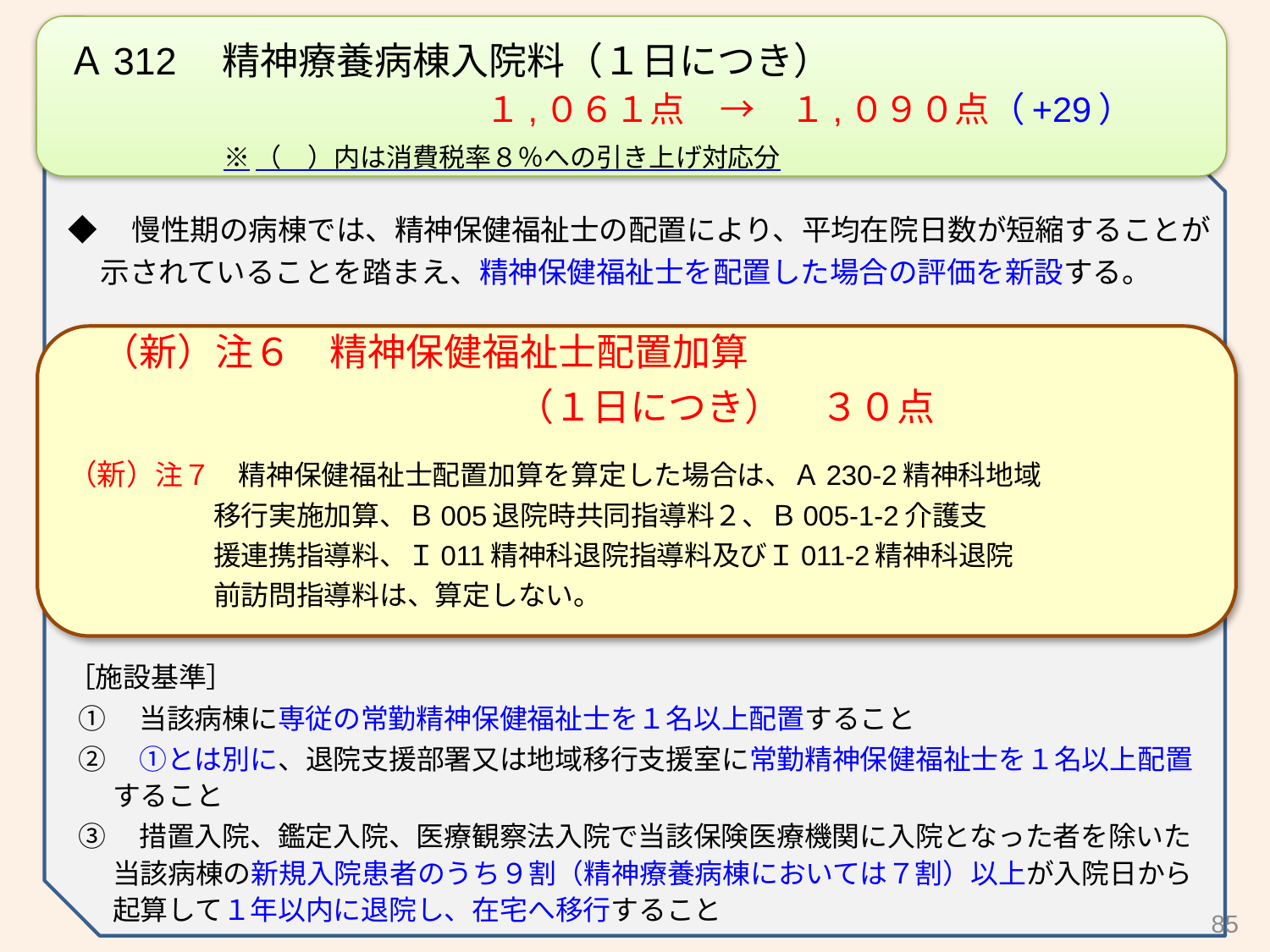

Ａ312　精神療養病棟入院料（１日につき）
　　　　　　　　　　　　　１,０６１点　→　１,０９０点（+29）
※（　）内は消費税率８％への引き上げ対応分

◆　慢性期の病棟では、精神保健福祉士の配置により、平均在院日数が短縮することが示されていることを踏まえ、精神保健福祉士を配置した場合の評価を新設する。

（新）注６　精神保健福祉士配置加算
　　　　　　　　　　（１日につき）　３０点

（新）注７　精神保健福祉士配置加算を算定した場合は、Ａ230-2精神科地域
移行実施加算、Ｂ005退院時共同指導料２、Ｂ005-1-2介護支
援連携指導料、Ｉ011精神科退院指導料及びＩ011-2精神科退院
前訪問指導料は、算定しない。

［施設基準］
①　当該病棟に専従の常勤精神保健福祉士を１名以上配置すること
②　①とは別に、退院支援部署又は地域移行支援室に常勤精神保健福祉士を１名以上配置すること
③　措置入院、鑑定入院、医療観察法入院で当該保険医療機関に入院となった者を除いた当該病棟の新規入院患者のうち９割（精神療養病棟においては７割）以上が入院日から起算して１年以内に退院し、在宅へ移行すること

85